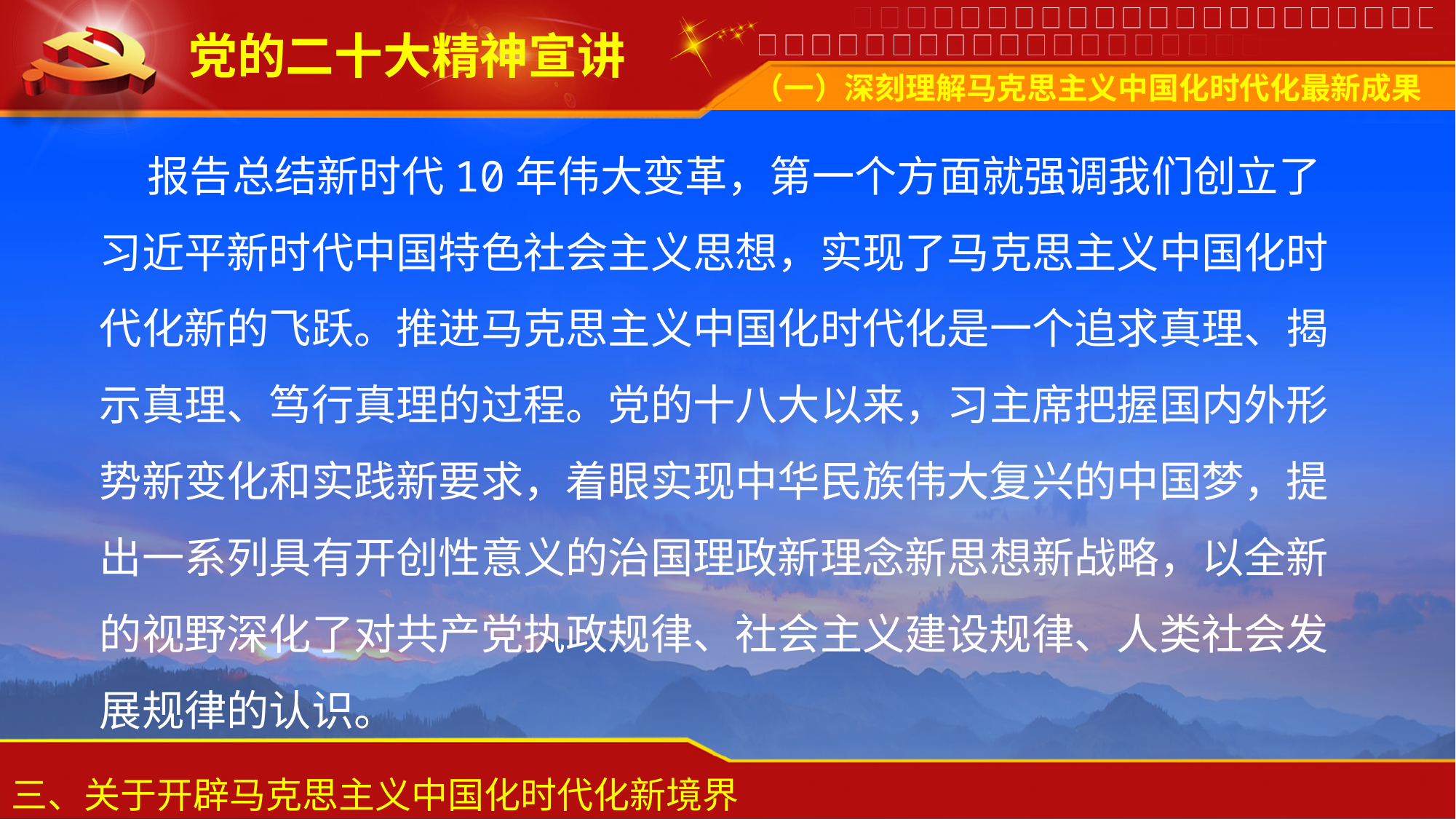

党的二十大精神宣讲
（一）深刻理解马克思主义中国化时代化最新成果
    报告总结新时代10年伟大变革，第一个方面就强调我们创立了习近平新时代中国特色社会主义思想，实现了马克思主义中国化时代化新的飞跃。推进马克思主义中国化时代化是一个追求真理、揭示真理、笃行真理的过程。党的十八大以来，习主席把握国内外形势新变化和实践新要求，着眼实现中华民族伟大复兴的中国梦，提出一系列具有开创性意义的治国理政新理念新思想新战略，以全新的视野深化了对共产党执政规律、社会主义建设规律、人类社会发展规律的认识。
三、关于开辟马克思主义中国化时代化新境界